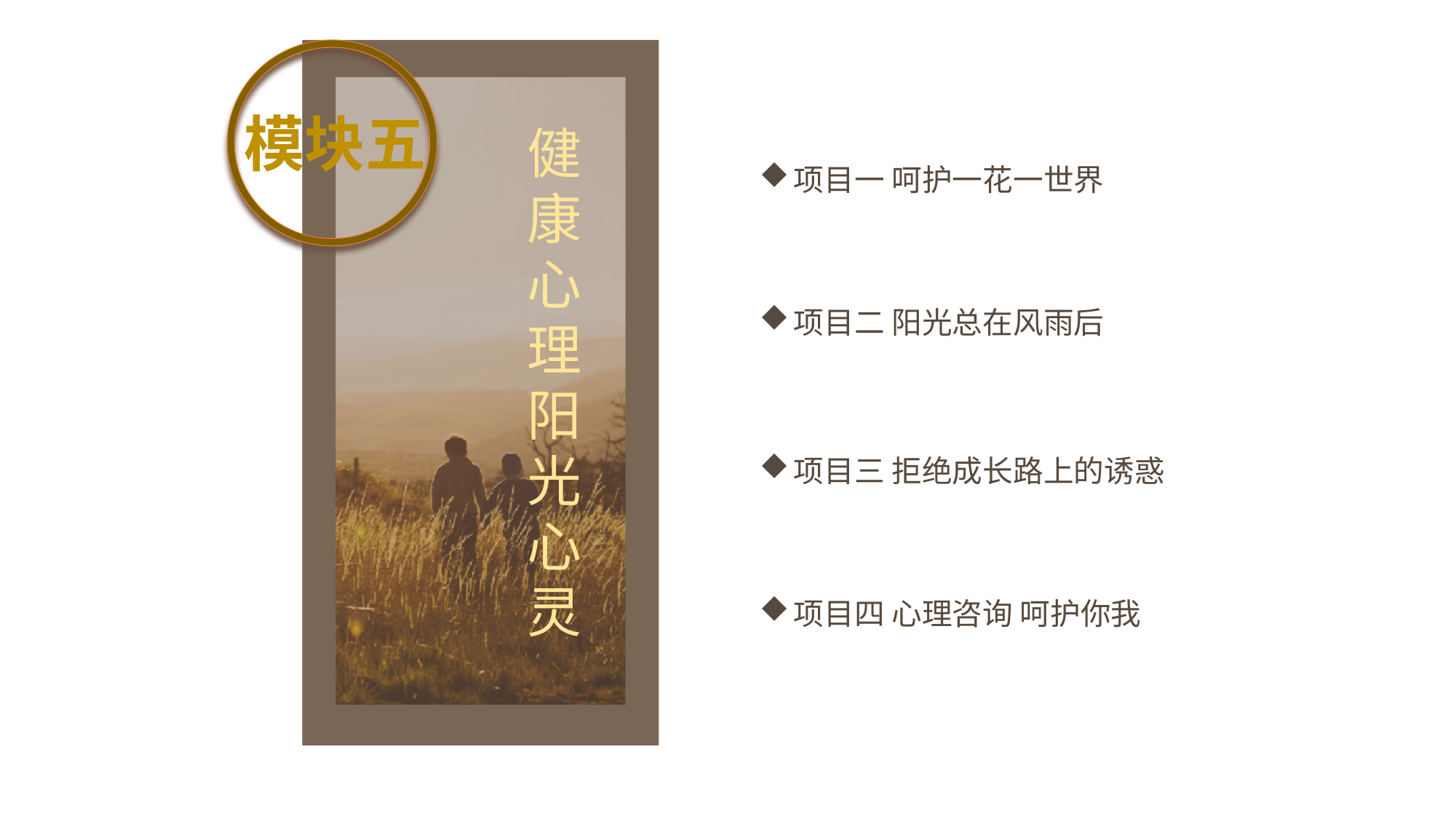

模块五
健康心理阳光心灵

项目一 呵护一花一世界
项目二 阳光总在风雨后
项目三 拒绝成长路上的诱惑
项目四 心理咨询 呵护你我